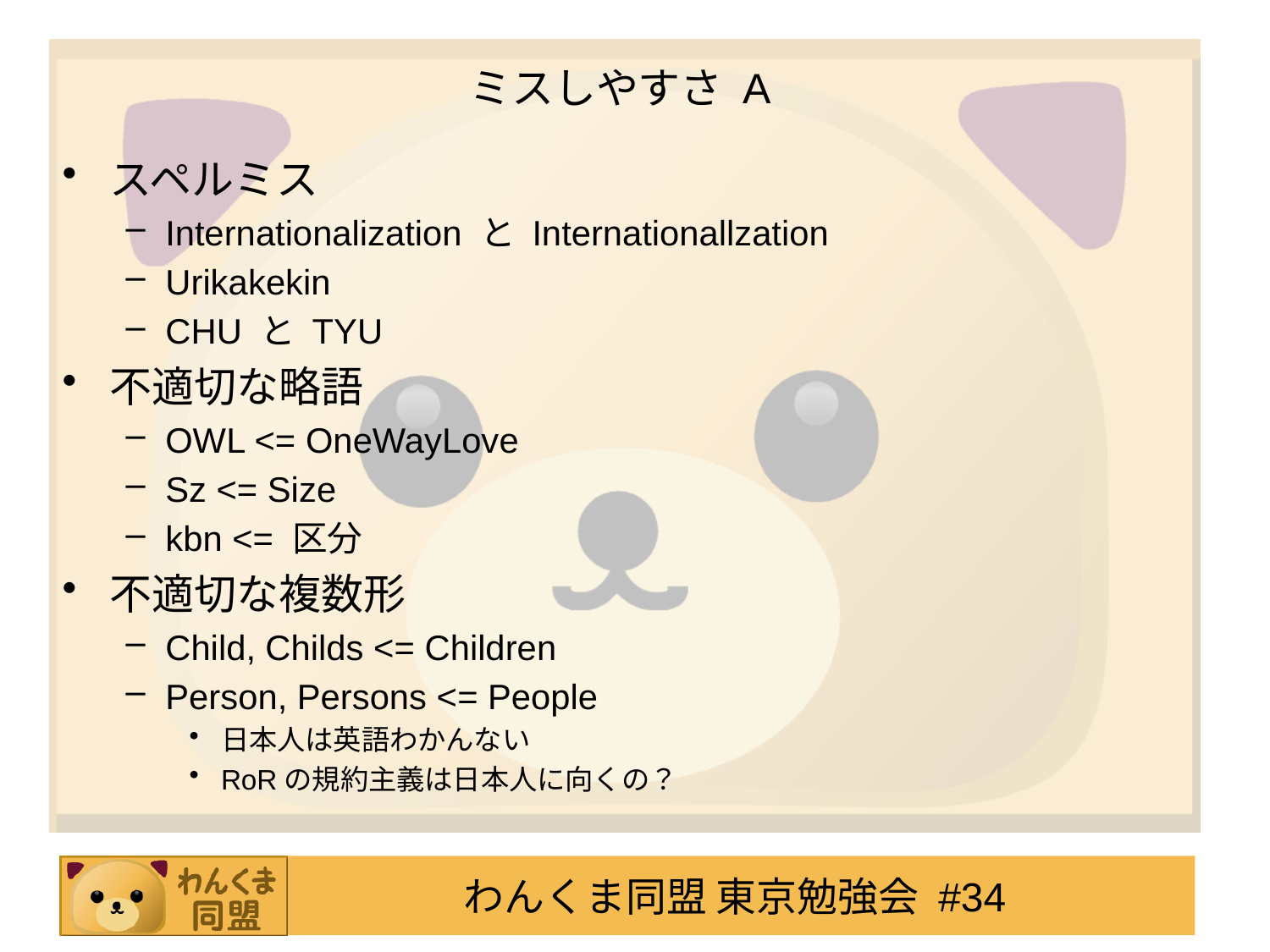

# ミスしやすさ A
スペルミス
Internationalization と Internationallzation
Urikakekin
CHU と TYU
不適切な略語
OWL <= OneWayLove
Sz <= Size
kbn <= 区分
不適切な複数形
Child, Childs <= Children
Person, Persons <= People
日本人は英語わかんない
RoRの規約主義は日本人に向くの？